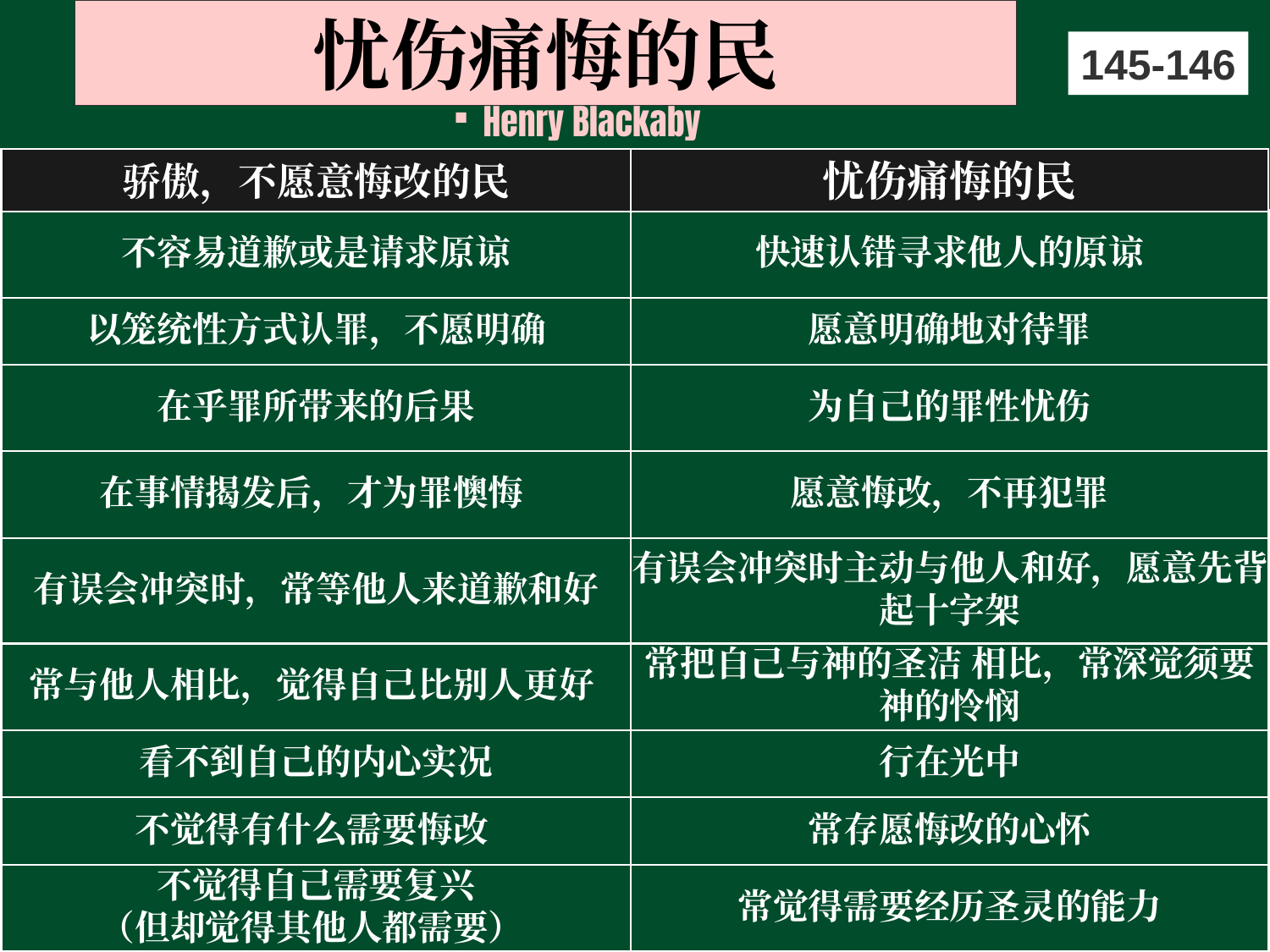

# 忧伤痛悔的民
145-146
Henry Blackaby
骄傲，不愿意悔改的民

忧伤痛悔的民

不容易道歉或是请求原谅

快速认错寻求他人的原谅

以笼统性方式认罪，不愿明确

愿意明确地对待罪

在乎罪所带来的后果

为自己的罪性忧伤

在事情揭发后，才为罪懊悔

愿意悔改，不再犯罪

有误会冲突时，常等他人来道歉和好

有误会冲突时主动与他人和好，愿意先背起十字架

常与他人相比，觉得自己比别人更好

常把自己与神的圣洁 相比，常深觉须要神的怜悯

看不到自己的内心实况

行在光中

不觉得有什么需要悔改

常存愿悔改的心怀

不觉得自己需要复兴
（但却觉得其他人都需要）

常觉得需要经历圣灵的能力